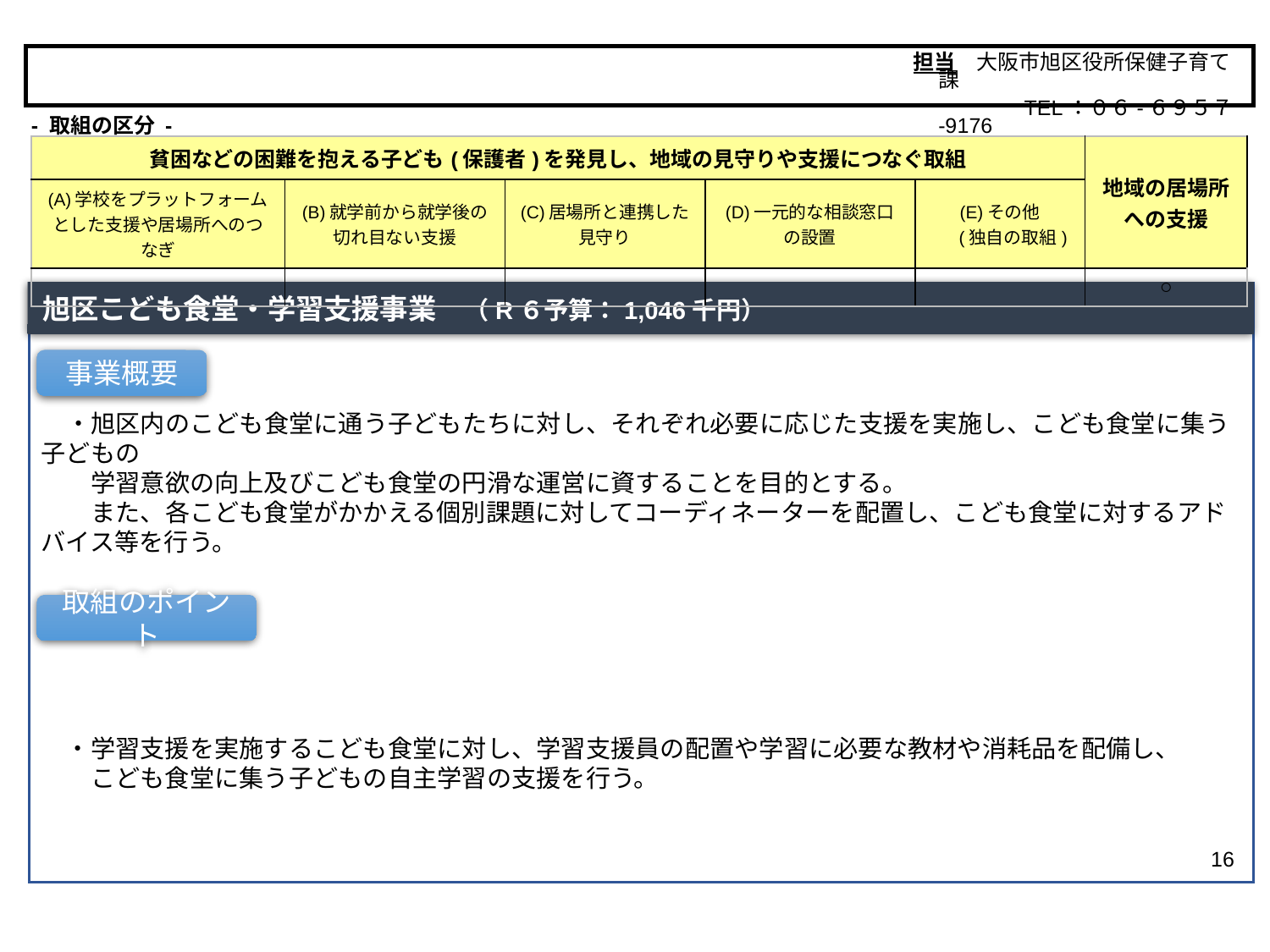

担当　大阪市旭区役所保健子育て課
　　　　　TEL：０６-６９５７-9176

大阪市
- 取組の区分 -
| 貧困などの困難を抱える子ども(保護者)を発見し、地域の見守りや支援につなぐ取組 |  |  |  |  | 地域の居場所 への支援 |
| --- | --- | --- | --- | --- | --- |
| (A)学校をプラットフォームとした支援や居場所へのつなぎ | (B)就学前から就学後の 切れ目ない支援 | (C)居場所と連携した 見守り | (D)一元的な相談窓口 の設置 | (E)その他 　 (独自の取組) |  |
|  |  |  |  |  | ○ |
旭区こども食堂・学習支援事業　（R６予算：1,046千円）

　・旭区内のこども食堂に通う子どもたちに対し、それぞれ必要に応じた支援を実施し、こども食堂に集う子どもの
　　学習意欲の向上及びこども食堂の円滑な運営に資することを目的とする。
　　また、各こども食堂がかかえる個別課題に対してコーディネーターを配置し、こども食堂に対するアドバイス等を行う。

　・学習支援を実施するこども食堂に対し、学習支援員の配置や学習に必要な教材や消耗品を配備し、
　　こども食堂に集う子どもの自主学習の支援を行う。

事業概要
取組のポイント
16